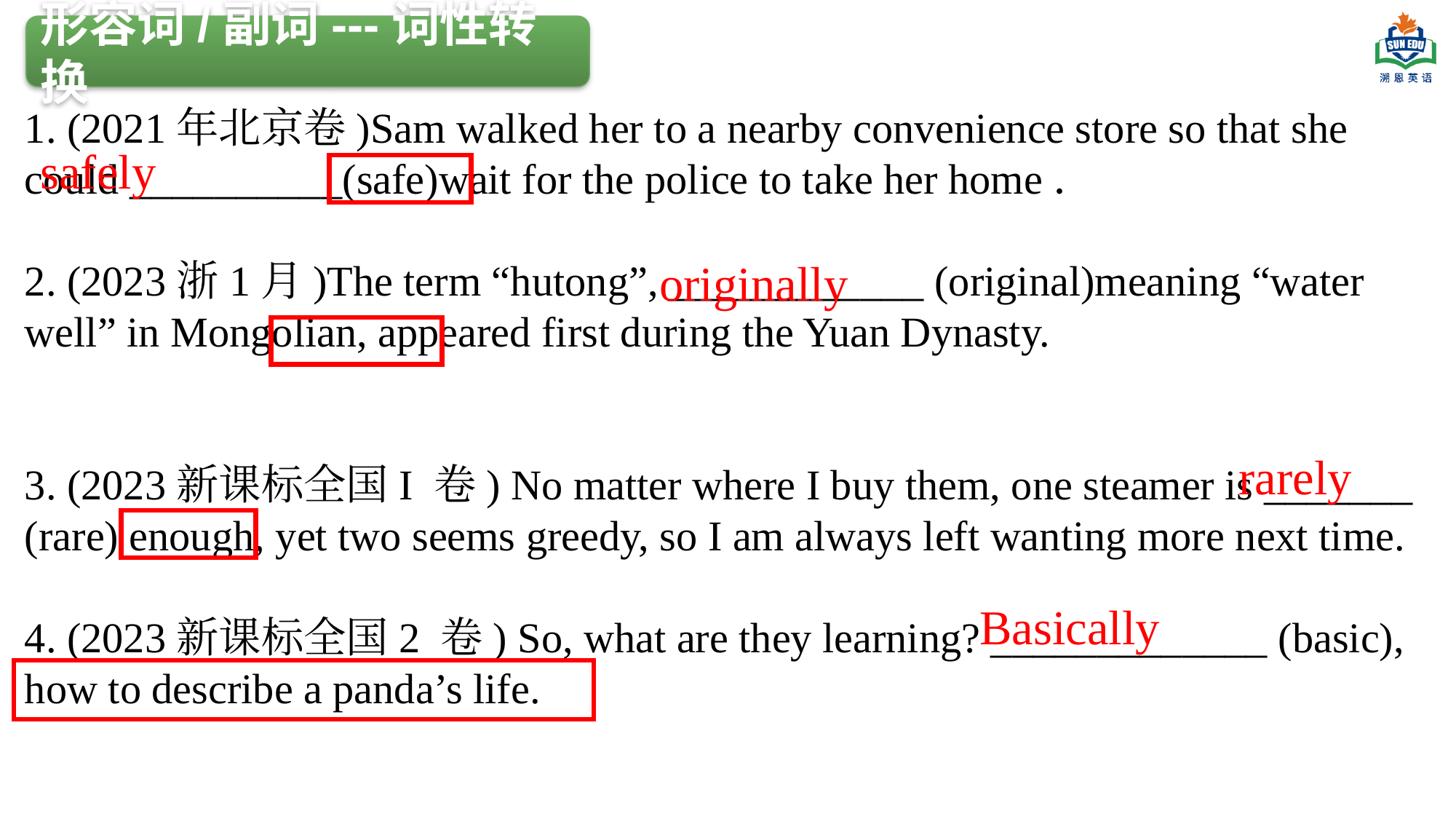

形容词/副词---词性转换
1. (2021年北京卷)Sam walked her to a nearby convenience store so that she could __________(safe)wait for the police to take her home．

2. (2023浙1月)The term “hutong”, ____________ (original)meaning “water well” in Mongolian, appeared first during the Yuan Dynasty.

3. (2023新课标全国I 卷) No matter where I buy them, one steamer is _______ (rare) enough, yet two seems greedy, so I am always left wanting more next time.

4. (2023新课标全国2 卷) So, what are they learning? _____________ (basic), how to describe a panda’s life.

safely

originally

rarely

Basically